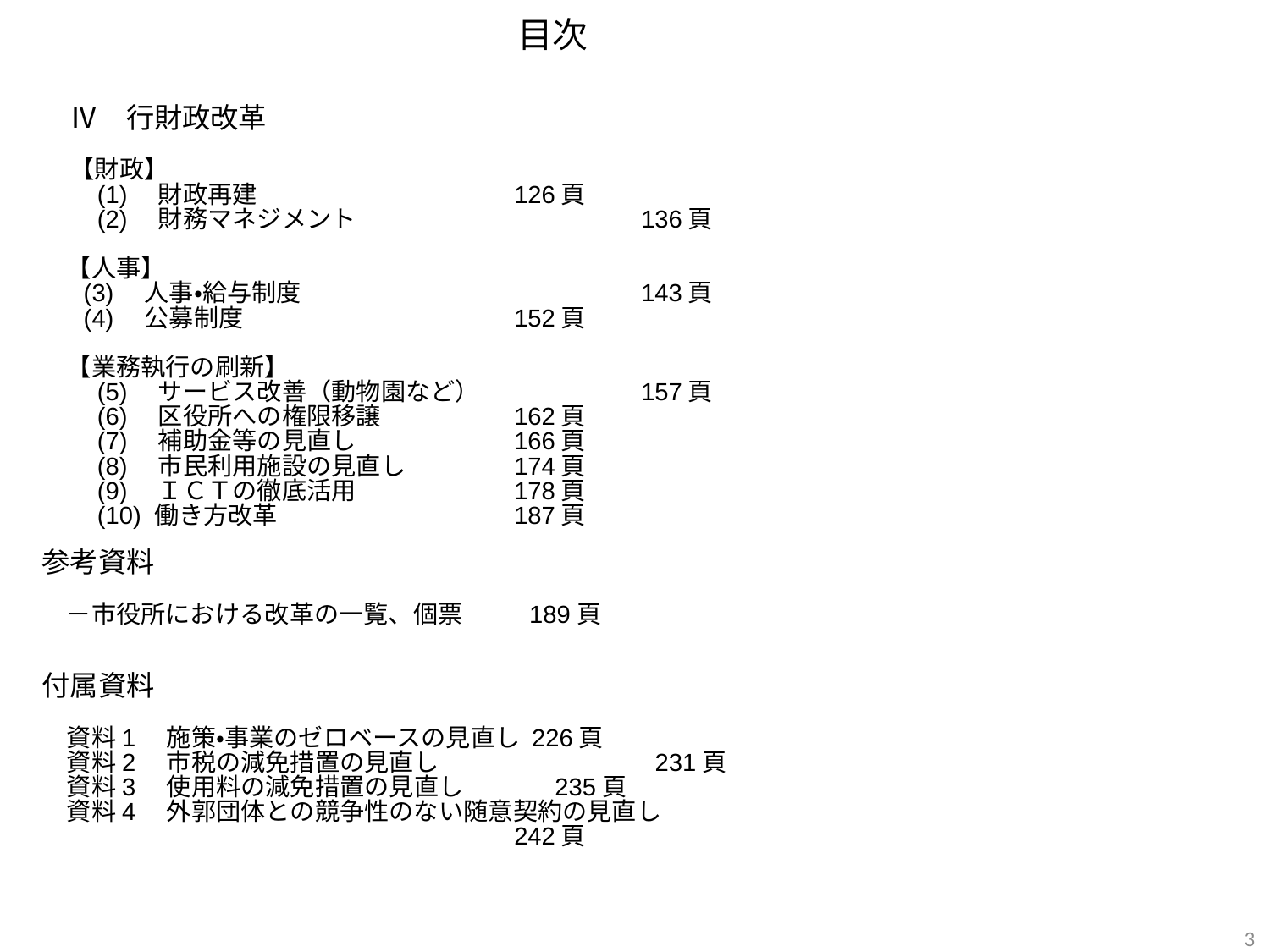

目次

　Ⅳ　行財政改革

　【財政】
　　(1)　財政再建		　　　  126頁
　　(2)　財務マネジメント		　　　  136頁

　【人事】
　  (3)　人事・給与制度		　　　  143頁
　  (4)　公募制度		　　　  152頁

　【業務執行の刷新】
　　(5)　サービス改善（動物園など）	　　　  157頁
　　(6)　区役所への権限移譲	　　　  162頁
　　(7)　補助金等の見直し	　　　  166頁
　　(8)　市民利用施設の見直し	　　　  174頁
　　(9)　ＩＣＴの徹底活用　	　　 　 178頁
　　(10) 働き方改革　　　　	　　　  187頁

参考資料

　－市役所における改革の一覧、個票　 　 189頁

付属資料

　資料1　施策・事業のゼロベースの見直し 226頁
　資料2　市税の減免措置の見直し	　　　　231頁
　資料3　使用料の減免措置の見直し　　　  235頁
　資料4　外郭団体との競争性のない随意契約の見直し
	　　　　  		 　　　 242頁

3